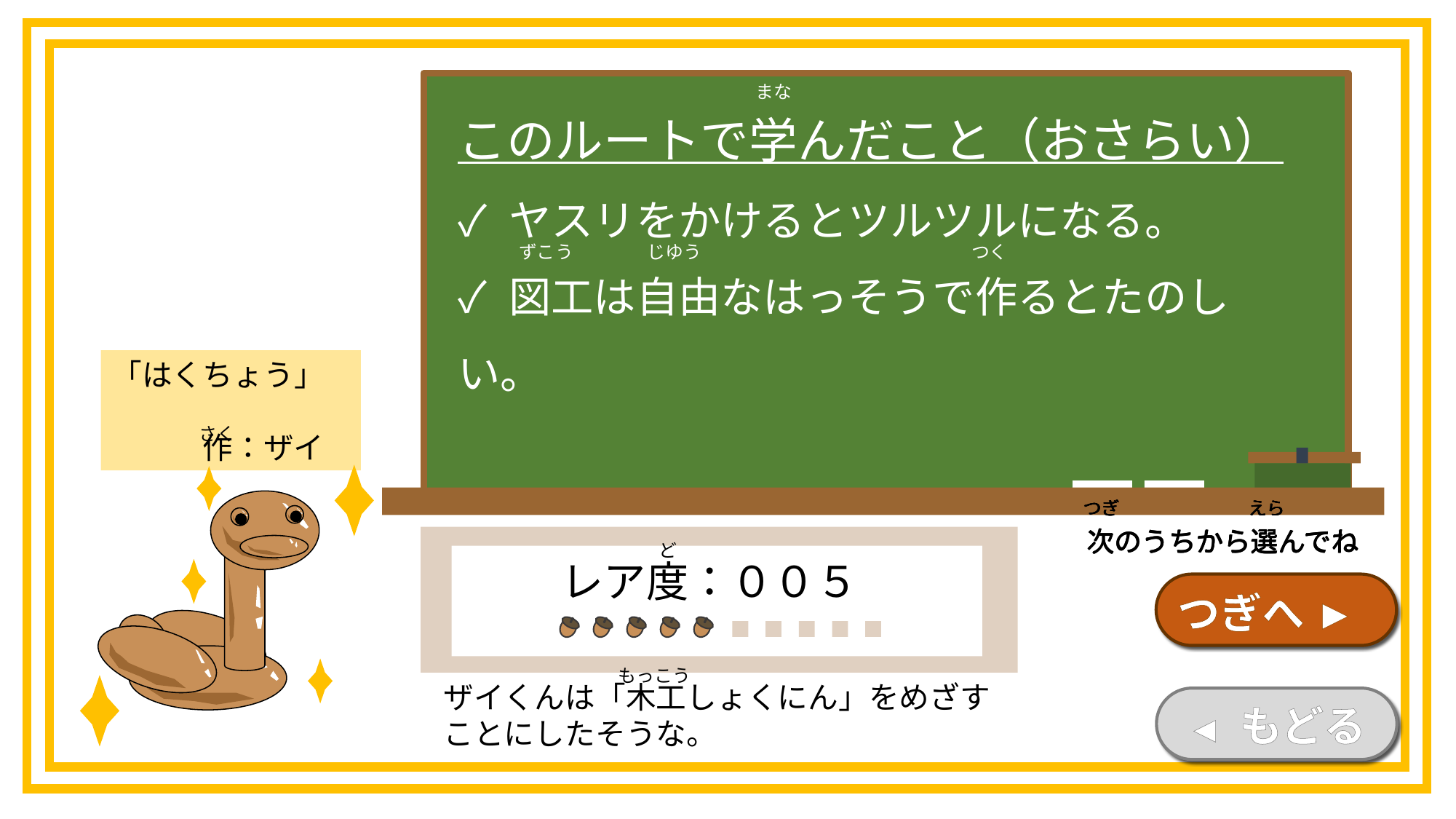

まな
このルートで学んだこと（おさらい）
✓ ヤスリをかけるとツルツルになる。
✓ 図工は自由なはっそうで作るとたのしい。
じゆう
つく
ずこう
「はくちょう」
　　　作：ザイ
さく

つぎ
えら
次のうちから選んでね
つぎ
えら
次のうちから選んでね
つぎ
えら
次のうちから選んでね
つぎ
えら
次のうちから選んでね

ど

レア度：００５

つぎへ ►

もっこう
ザイくんは「木工しょくにん」をめざす
ことにしたそうな。

◄ もどる